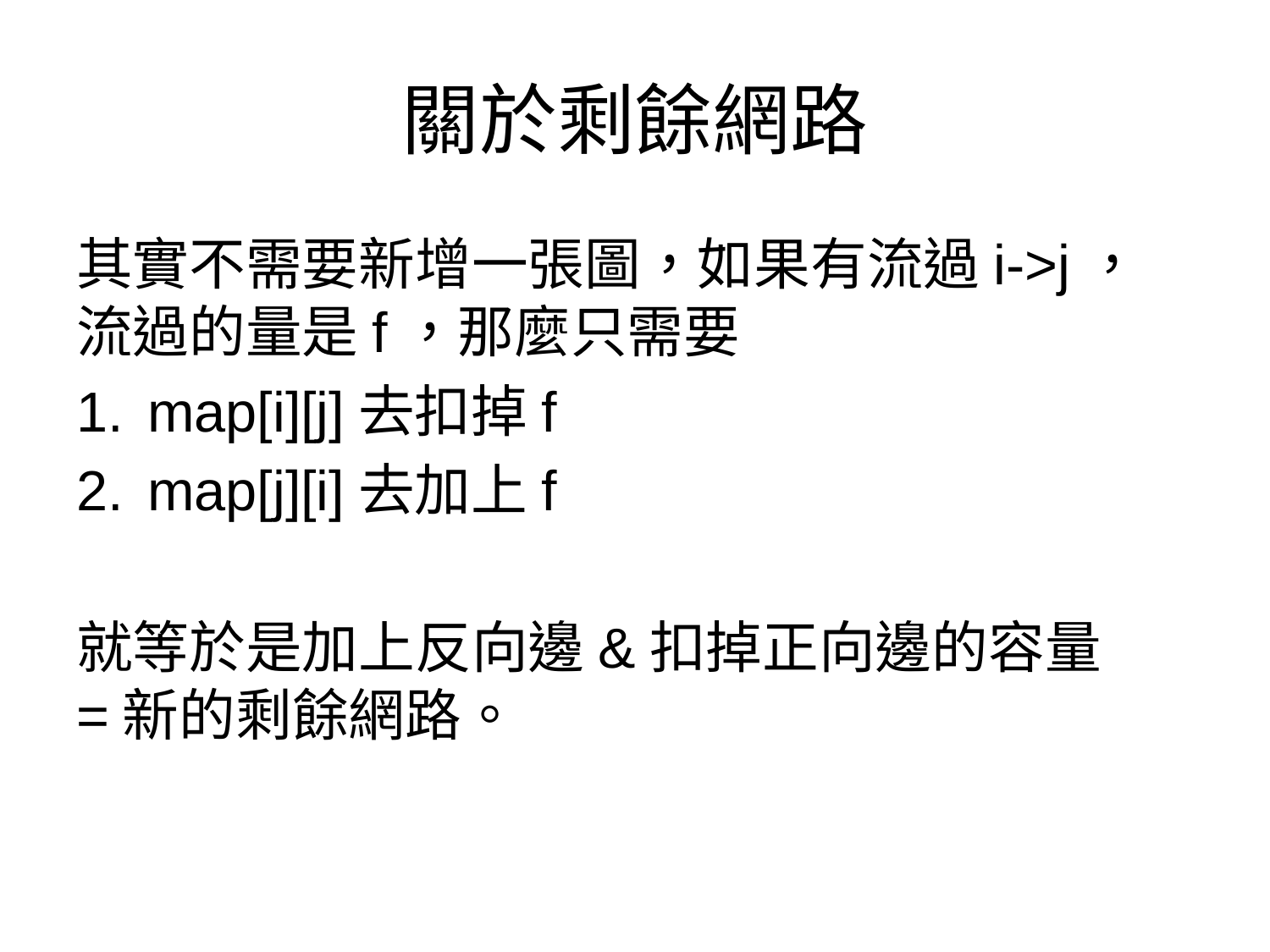

# 關於剩餘網路
其實不需要新增一張圖，如果有流過i->j，流過的量是f，那麼只需要
map[i][j]去扣掉f
map[j][i]去加上f

就等於是加上反向邊&扣掉正向邊的容量
=新的剩餘網路。